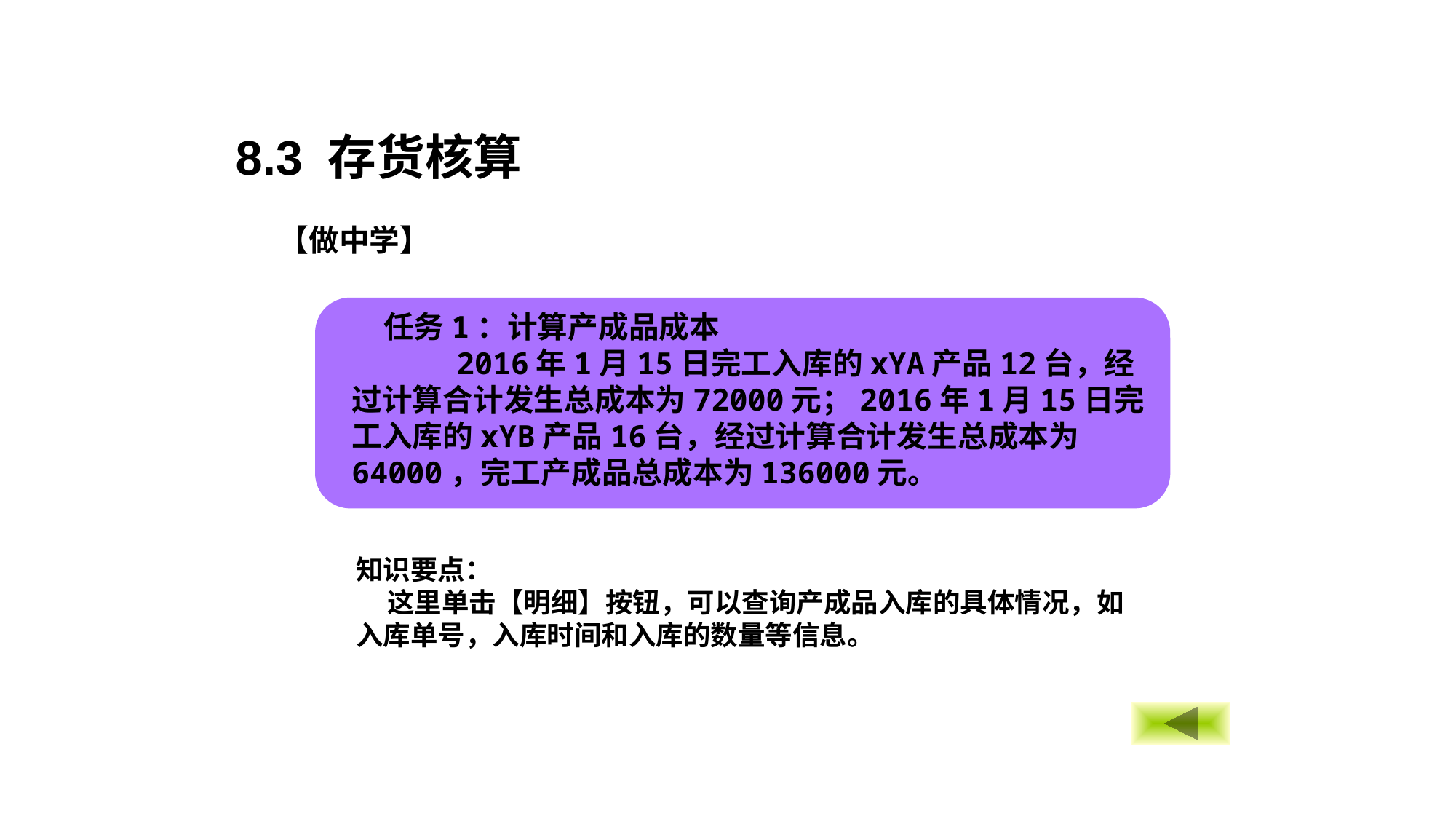

8.3 存货核算
【做中学】

任务1：计算产成品成本
    2016年1月15日完工入库的xYA产品12台，经过计算合计发生总成本为72000元；2016年1月15日完工入库的xYB产品16台，经过计算合计发生总成本为64000，完工产成品总成本为136000元。
知识要点：
    这里单击【明细】按钮，可以查询产成品入库的具体情况，如入库单号，入库时间和入库的数量等信息。